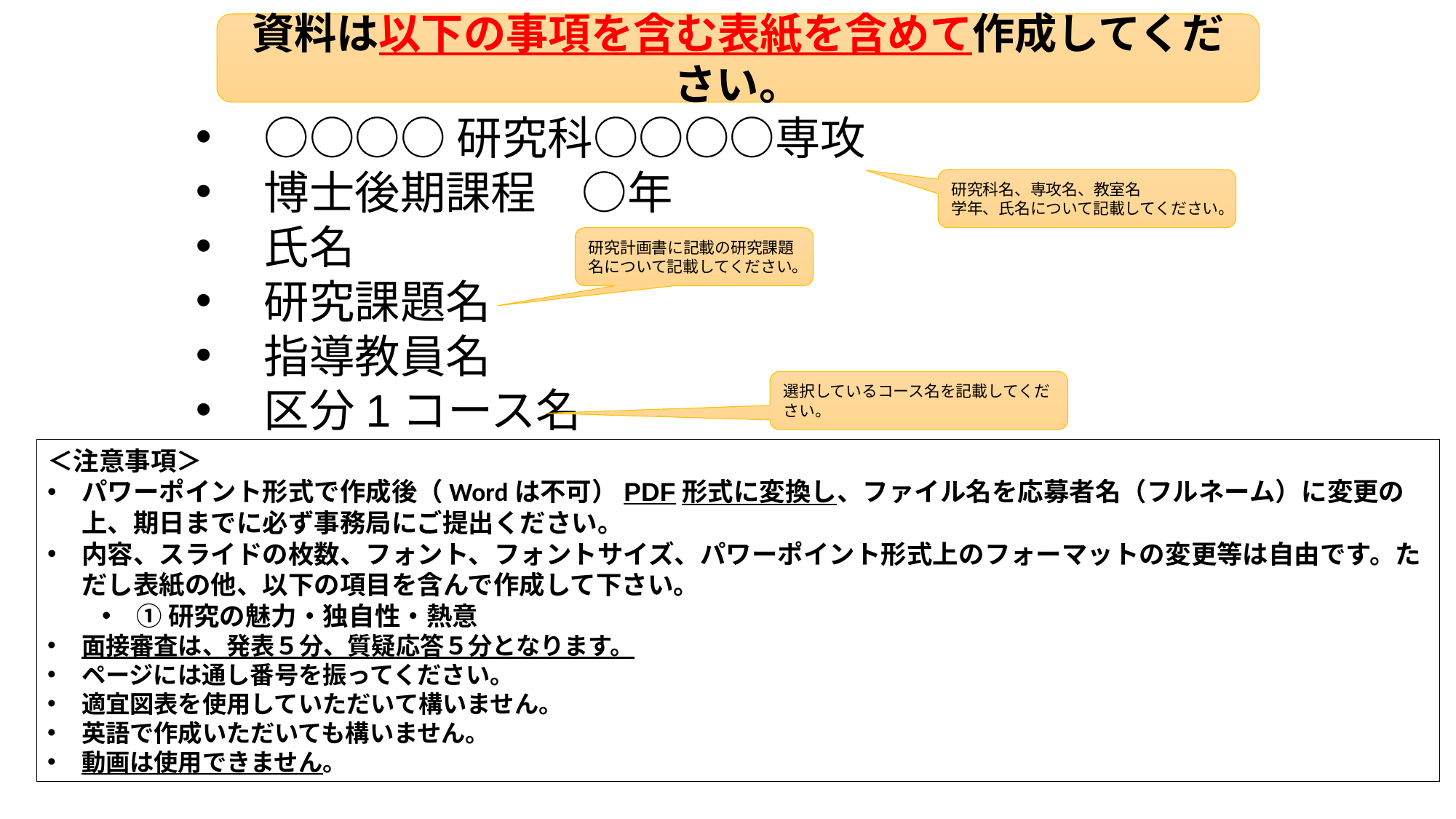

資料は以下の事項を含む表紙を含めて作成してください。
○○○○研究科○○○○専攻
博士後期課程　○年
氏名
研究課題名
指導教員名
区分1コース名
研究科名、専攻名、教室名
学年、氏名について記載してください。
研究計画書に記載の研究課題名について記載してください。
選択しているコース名を記載してください。
＜注意事項＞
パワーポイント形式で作成後（Wordは不可）PDF形式に変換し、ファイル名を応募者名（フルネーム）に変更の上、期日までに必ず事務局にご提出ください。
内容、スライドの枚数、フォント、フォントサイズ、パワーポイント形式上のフォーマットの変更等は自由です。ただし表紙の他、以下の項目を含んで作成して下さい。
①研究の魅力・独自性・熱意
面接審査は、発表５分、質疑応答５分となります。
ページには通し番号を振ってください。
適宜図表を使用していただいて構いません。
英語で作成いただいても構いません。
動画は使用できません。
・サイズ・縦横比は自由です。
・鮮明な画像をご使用ください。